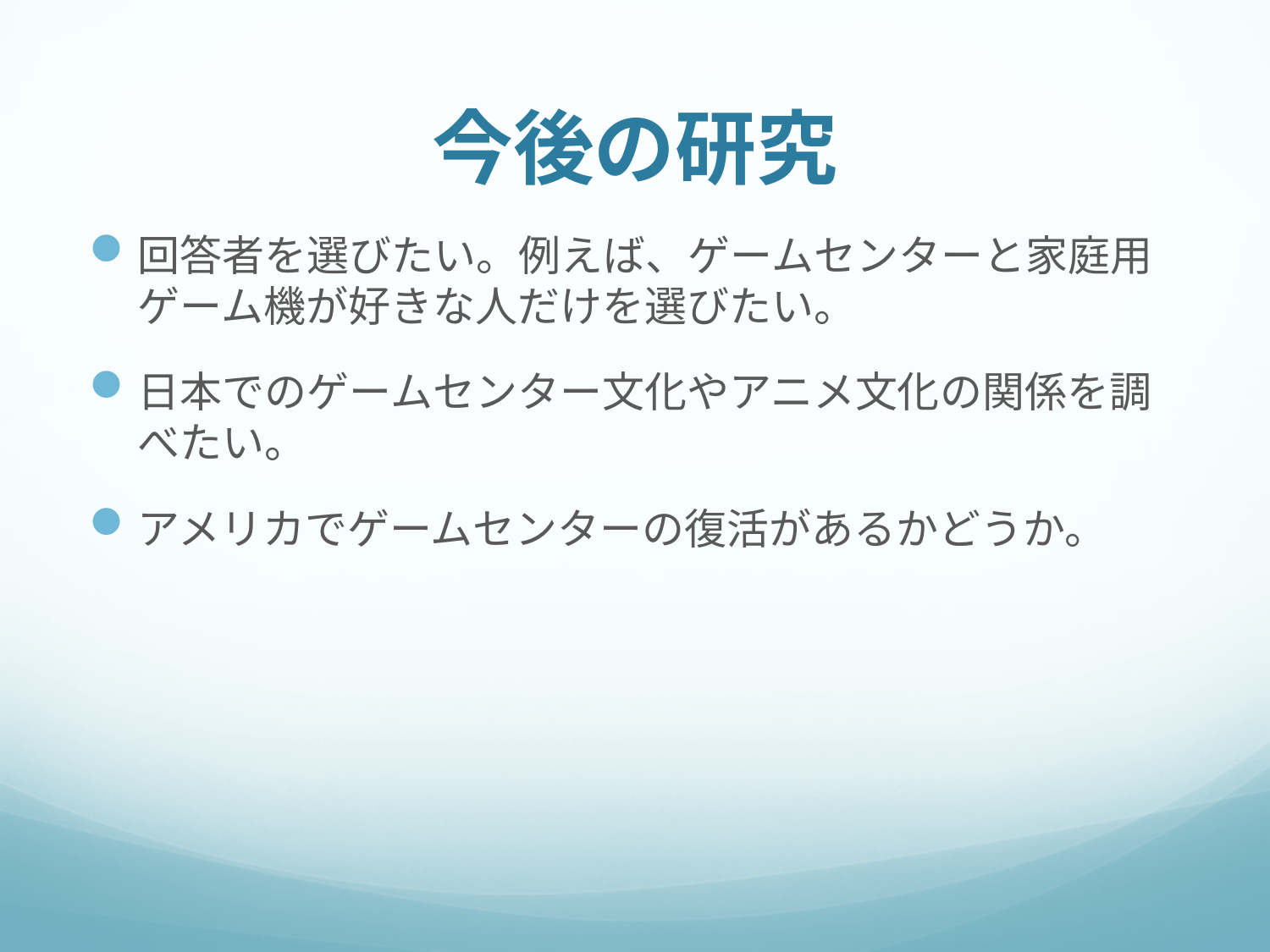

# 今後の研究
回答者を選びたい。例えば、ゲームセンターと家庭用ゲーム機が好きな人だけを選びたい。
日本でのゲームセンター文化やアニメ文化の関係を調べたい。
アメリカでゲームセンターの復活があるかどうか。